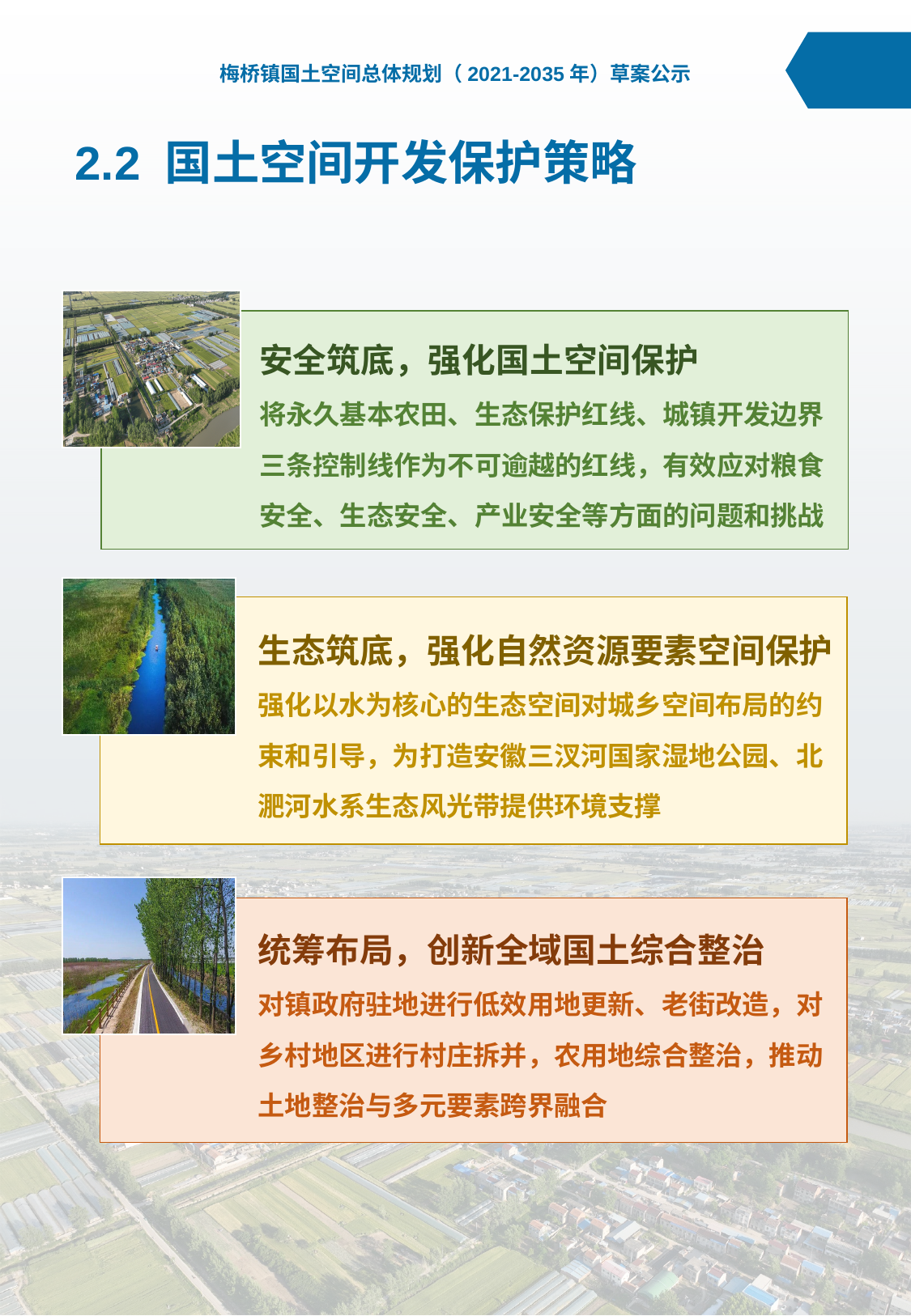

10
梅桥镇国土空间总体规划（2021-2035年）草案公示
# 2.2 国土空间开发保护策略
安全筑底，强化国土空间保护
将永久基本农田、生态保护红线、城镇开发边界三条控制线作为不可逾越的红线，有效应对粮食安全、生态安全、产业安全等方面的问题和挑战
生态筑底，强化自然资源要素空间保护
强化以水为核心的生态空间对城乡空间布局的约束和引导，为打造安徽三汊河国家湿地公园、北淝河水系生态风光带提供环境支撑
统筹布局，创新全域国土综合整治
对镇政府驻地进行低效用地更新、老街改造，对乡村地区进行村庄拆并，农用地综合整治，推动土地整治与多元要素跨界融合